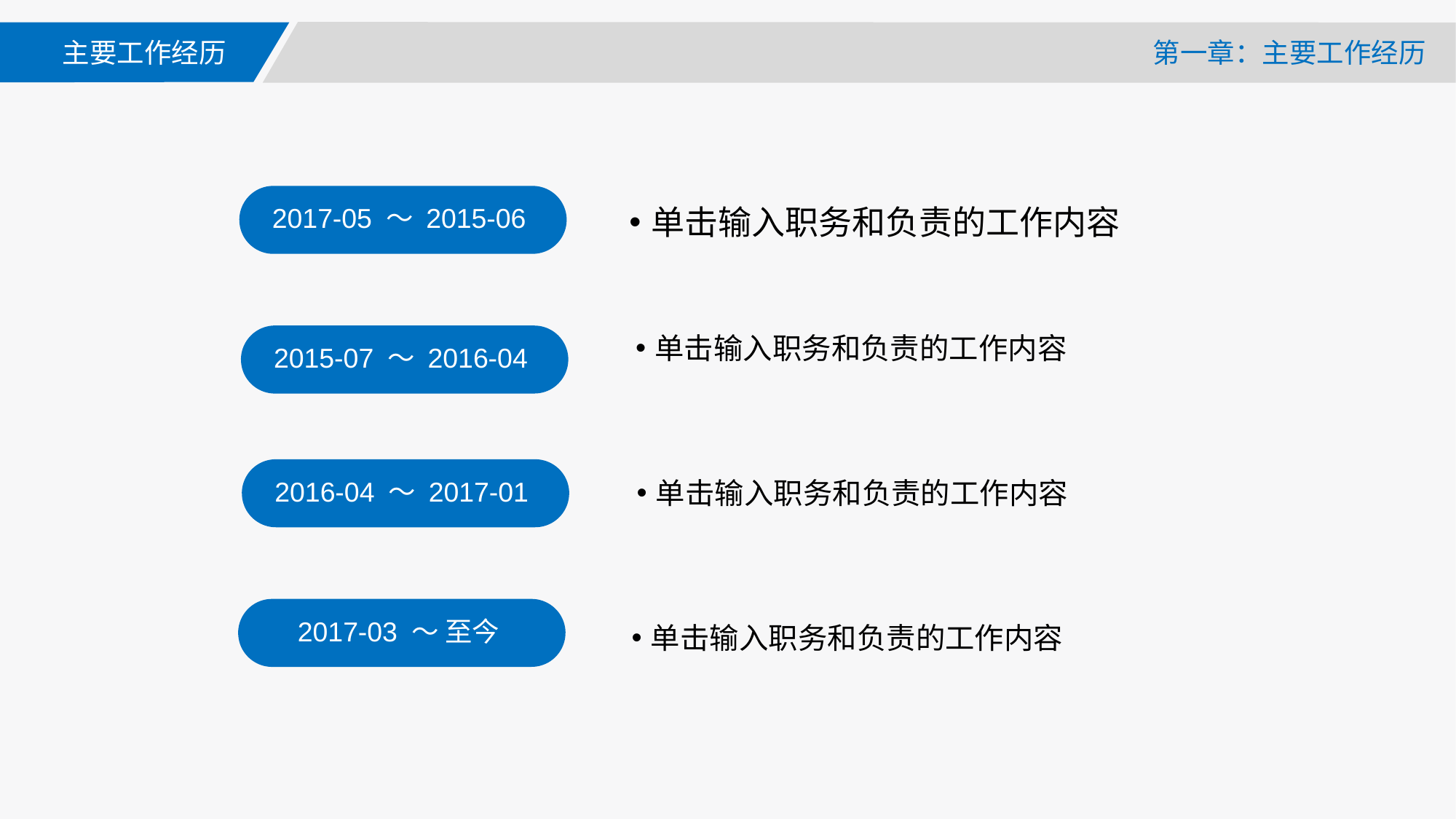

主要工作经历
第一章：主要工作经历

2017-05 ～ 2015-06
单击输入职务和负责的工作内容

单击输入职务和负责的工作内容

2015-07 ～ 2016-04

2016-04 ～ 2017-01
单击输入职务和负责的工作内容

2017-03 ～ 至今
单击输入职务和负责的工作内容